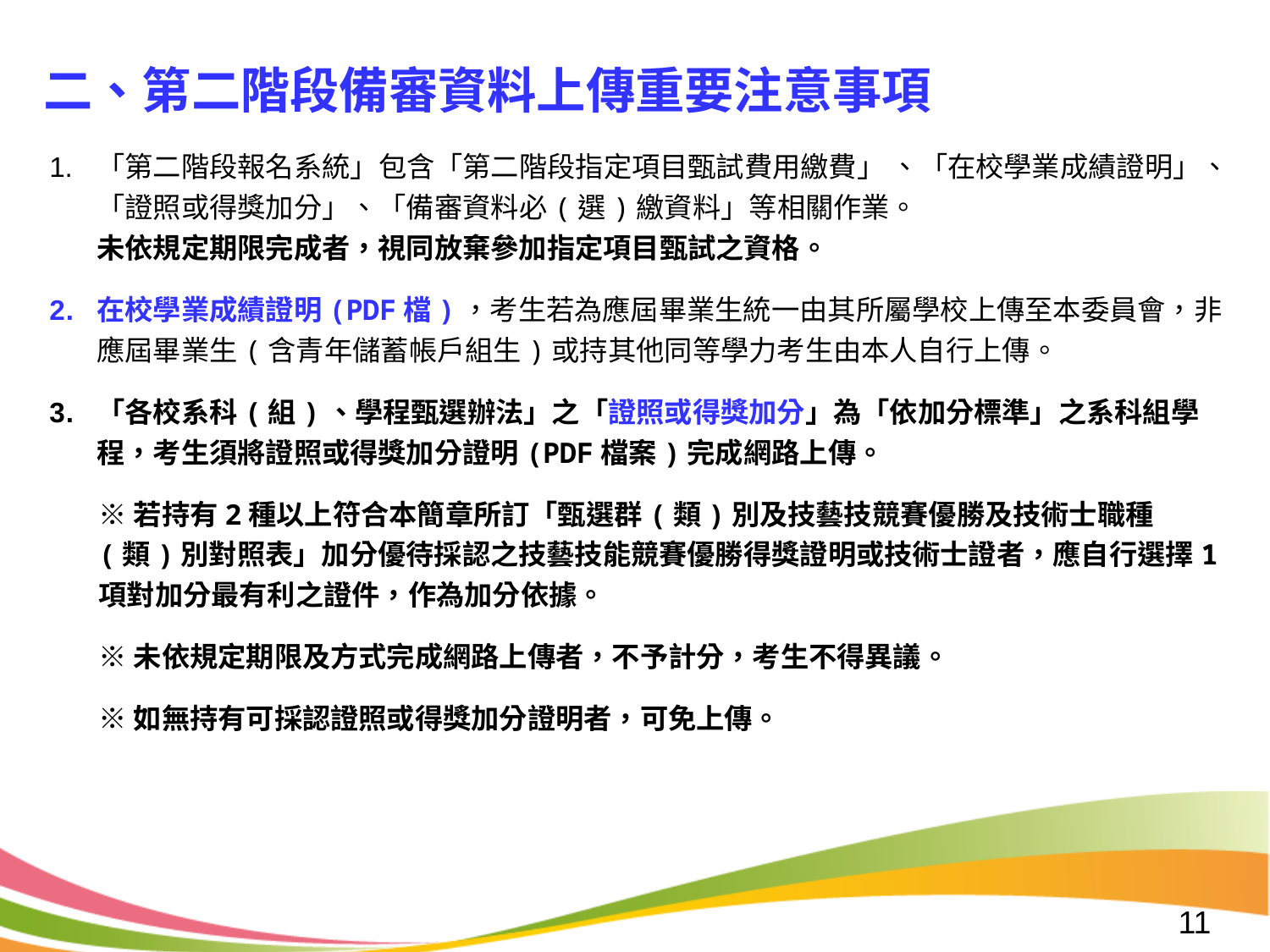

二、第二階段備審資料上傳重要注意事項
「第二階段報名系統」包含「第二階段指定項目甄試費用繳費」 、「在校學業成績證明」、「證照或得獎加分」、「備審資料必(選)繳資料」等相關作業。
未依規定期限完成者，視同放棄參加指定項目甄試之資格。
在校學業成績證明(PDF檔)，考生若為應屆畢業生統一由其所屬學校上傳至本委員會，非應屆畢業生(含青年儲蓄帳戶組生)或持其他同等學力考生由本人自行上傳。
「各校系科(組)、學程甄選辦法」之「證照或得獎加分」為「依加分標準」之系科組學程，考生須將證照或得獎加分證明(PDF檔案)完成網路上傳。
※若持有2種以上符合本簡章所訂「甄選群(類)別及技藝技競賽優勝及技術士職種(類)別對照表」加分優待採認之技藝技能競賽優勝得獎證明或技術士證者，應自行選擇1項對加分最有利之證件，作為加分依據。
※未依規定期限及方式完成網路上傳者，不予計分，考生不得異議。
※如無持有可採認證照或得獎加分證明者，可免上傳。